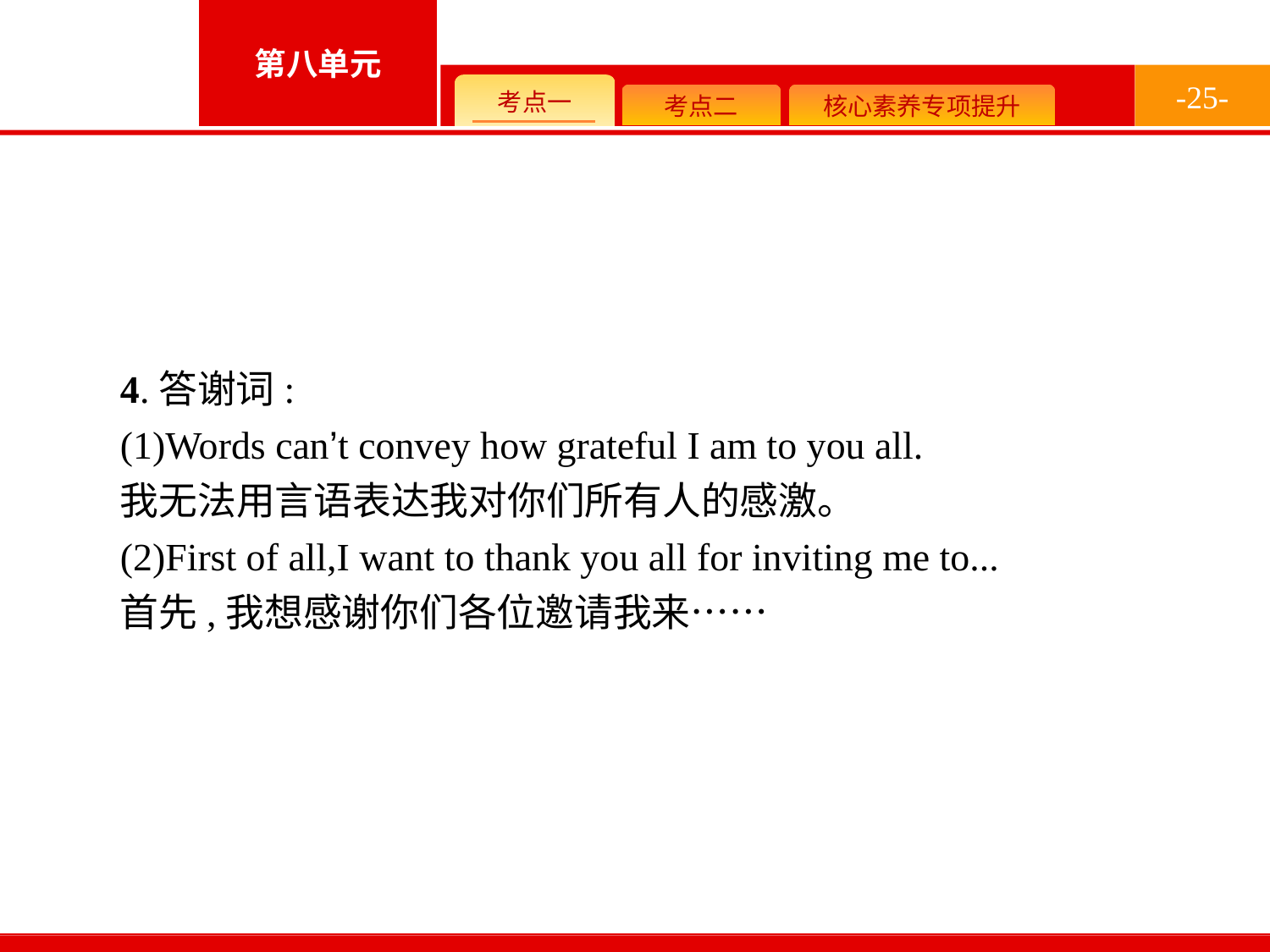

-25-
4.答谢词:
(1)Words can’t convey how grateful I am to you all.
我无法用言语表达我对你们所有人的感激。
(2)First of all,I want to thank you all for inviting me to...
首先,我想感谢你们各位邀请我来……